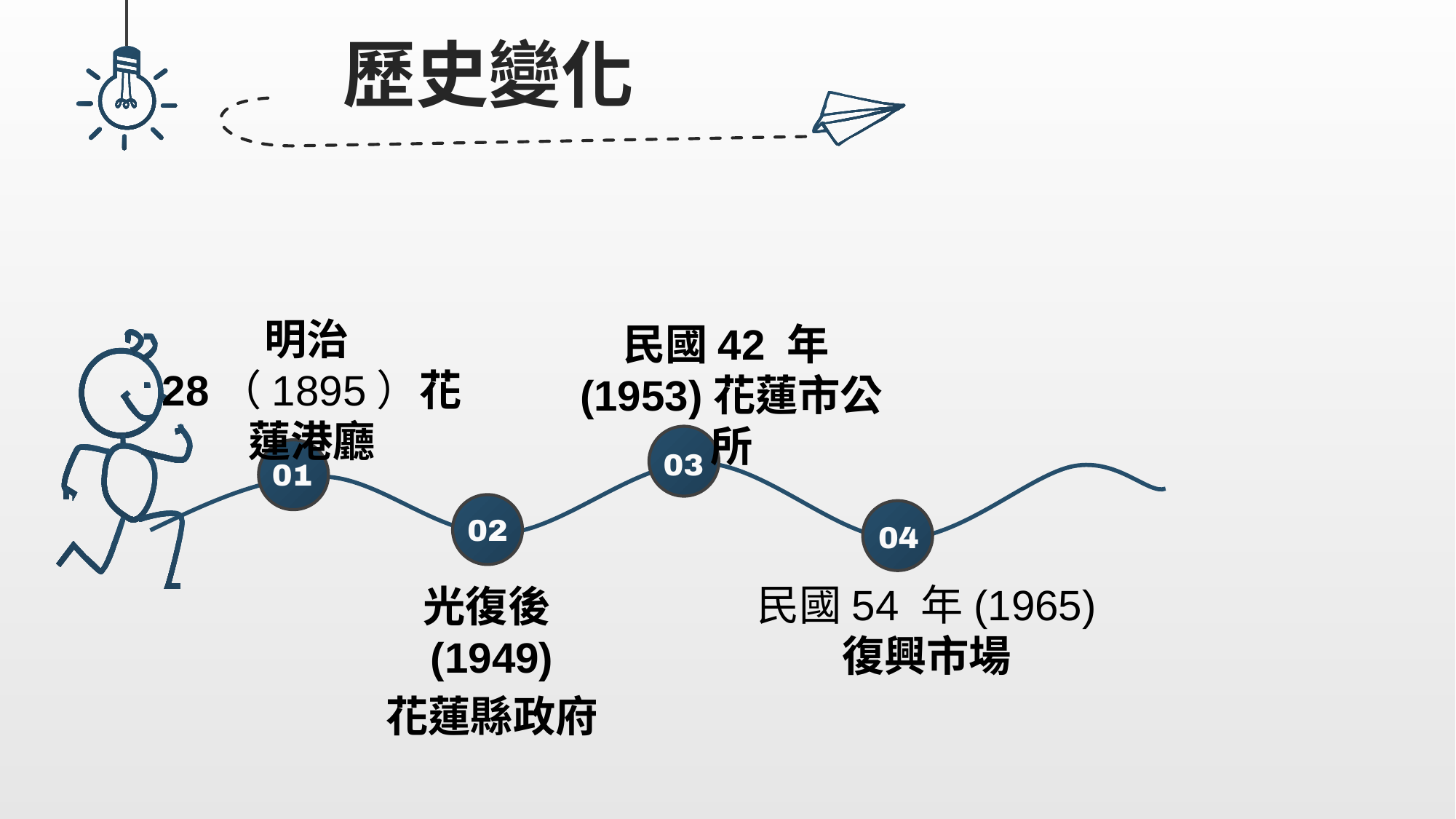

歷史變化

明治28（1895）花蓮港廳
民國42 年(1953)花蓮市公所

03

01

02

04
民國54 年(1965)
復興市場
光復後(1949)
花蓮縣政府